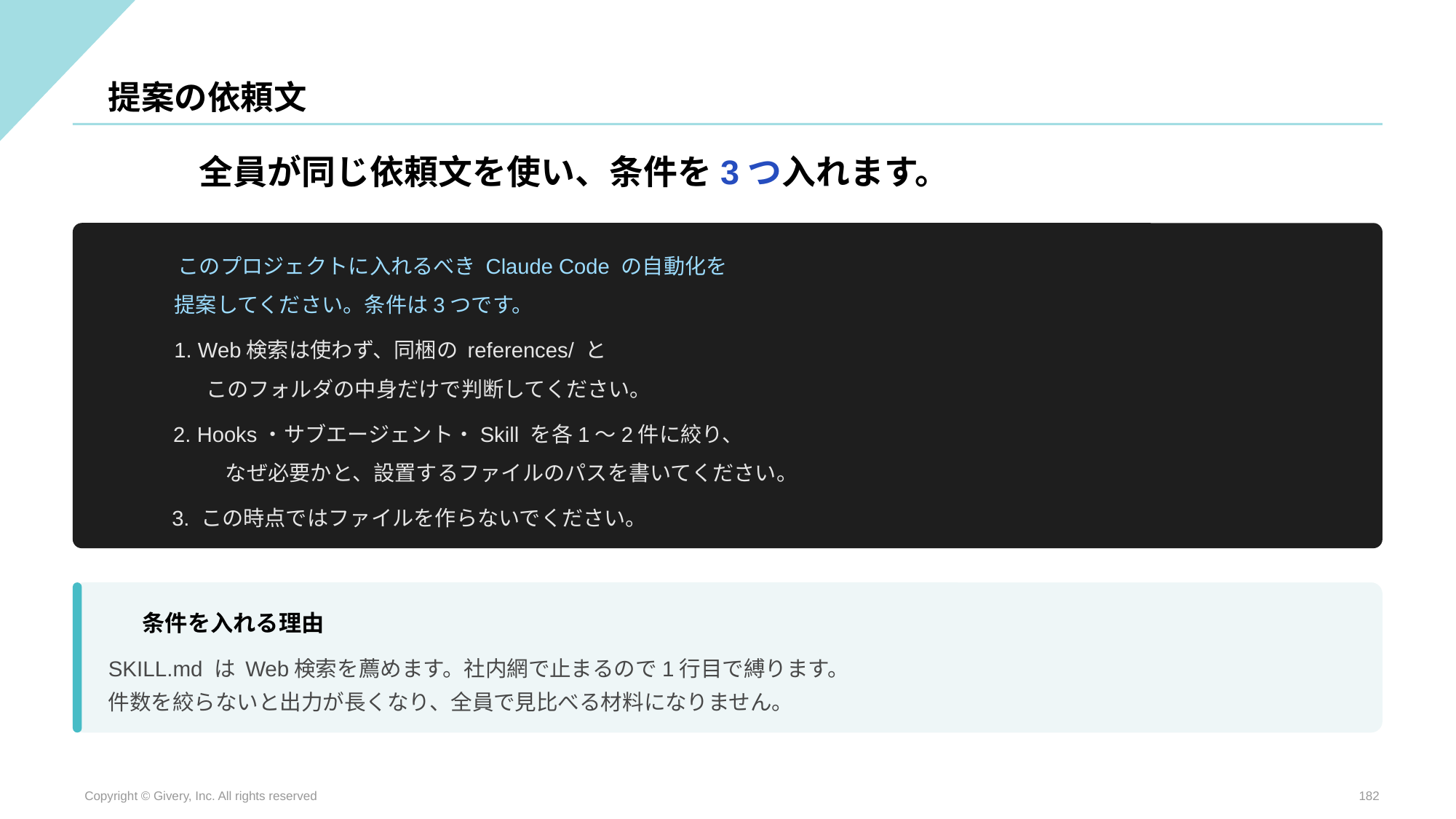

提案の依頼文

全員が同じ依頼文を使い、条件を3つ入れます。

このプロジェクトに入れるべき Claude Code の自動化を
提案してください。条件は3つです。
1. Web検索は使わず、同梱の references/ と
このフォルダの中身だけで判断してください。
2. Hooks・サブエージェント・Skill を各1〜2件に絞り、
なぜ必要かと、設置するファイルのパスを書いてください。
3. この時点ではファイルを作らないでください。

条件を入れる理由
SKILL.md は Web検索を薦めます。社内網で止まるので1行目で縛ります。
件数を絞らないと出力が長くなり、全員で見比べる材料になりません。
Copyright © Givery, Inc. All rights reserved
182